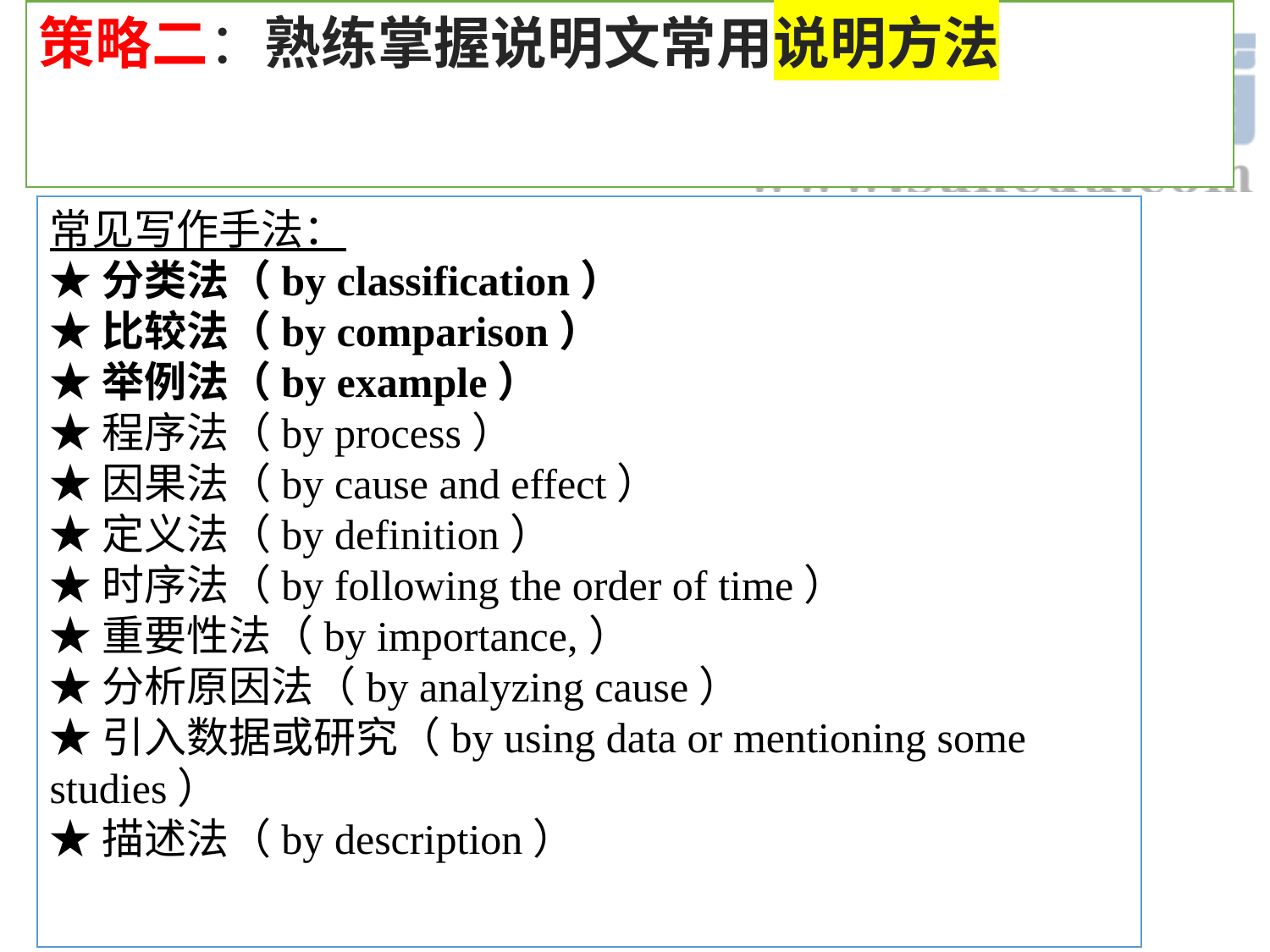

策略二：熟练掌握说明文常用说明方法

常见写作手法：
★分类法（by classification）
★比较法（by comparison）
★举例法（by example）
★程序法（by process）
★因果法（by cause and effect）
★定义法（by definition）
★时序法（by following the order of time）
★重要性法（by importance,）
★分析原因法（by analyzing cause）
★引入数据或研究（by using data or mentioning some studies）
★描述法（by description）